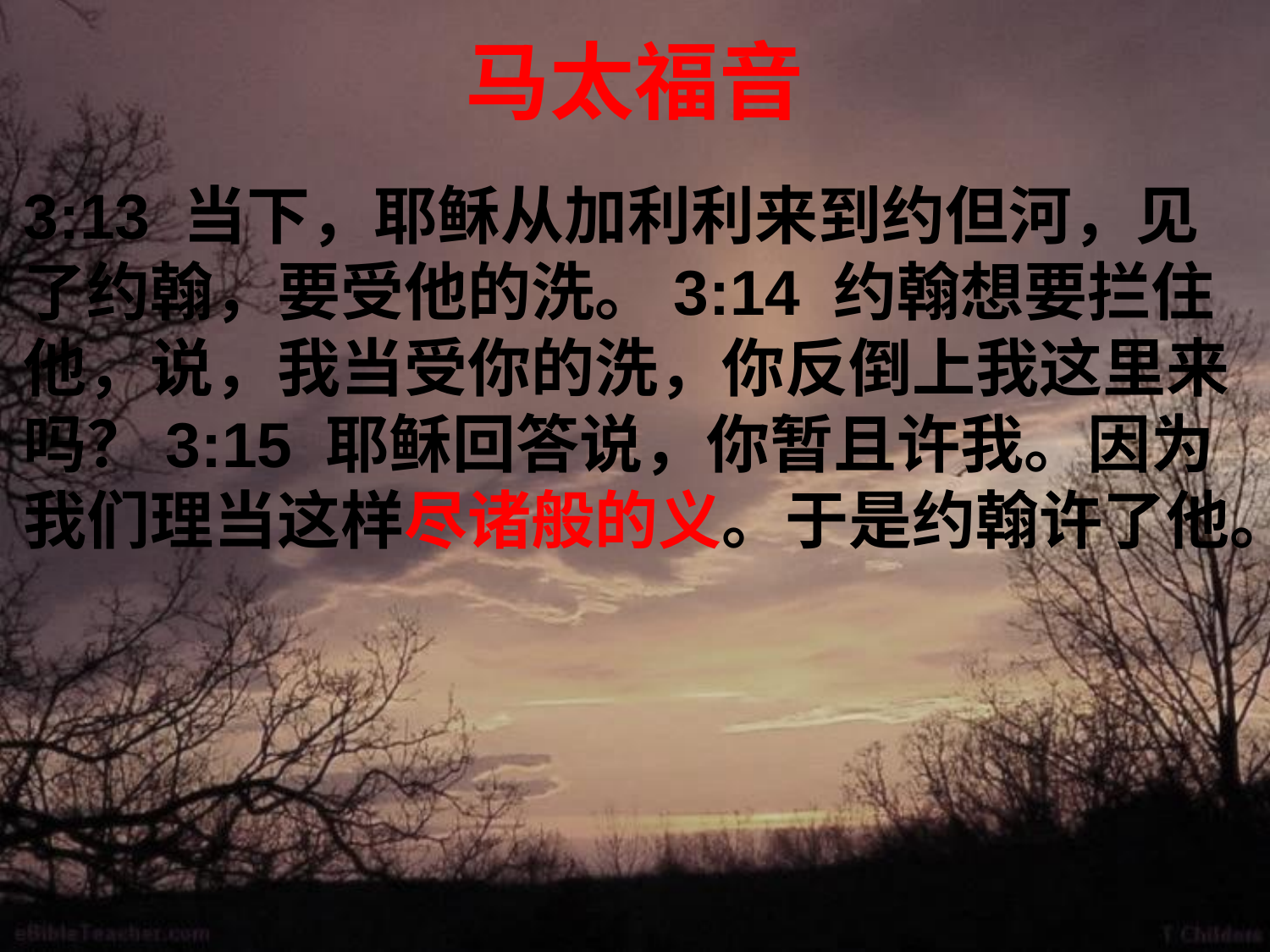

# 马太福音
3:13 当下，耶稣从加利利来到约但河，见了约翰，要受他的洗。3:14 约翰想要拦住他，说，我当受你的洗，你反倒上我这里来吗？3:15 耶稣回答说，你暂且许我。因为我们理当这样尽诸般的义。于是约翰许了他。